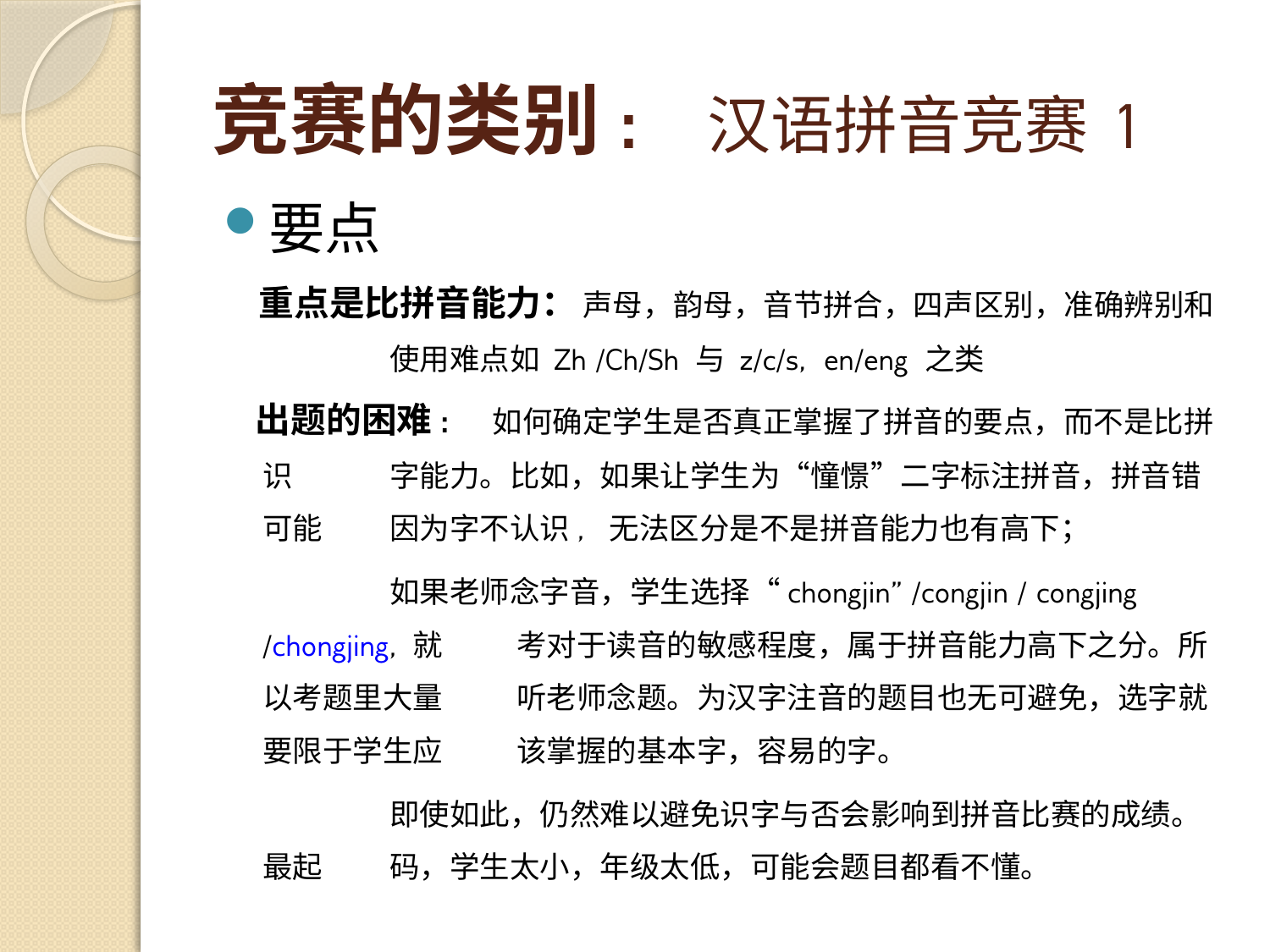

# 竞赛的类别:  汉语拼音竞赛 1
要点
   重点是比拼音能力： 声母，韵母，音节拼合，四声区别，准确辨别和	使用难点如 Zh /Ch/Sh 与 z/c/s,  en/eng 之类
    出题的困难:   如何确定学生是否真正掌握了拼音的要点，而不是比拼识	字能力。比如，如果让学生为“憧憬”二字标注拼音，拼音错可能	因为字不认识,  无法区分是不是拼音能力也有高下；
        	如果老师念字音，学生选择“chongjin” /congjin / congjing /chongjing, 就	考对于读音的敏感程度，属于拼音能力高下之分。所以考题里大量	听老师念题。为汉字注音的题目也无可避免，选字就要限于学生应	该掌握的基本字，容易的字。
        	即使如此，仍然难以避免识字与否会影响到拼音比赛的成绩。最起	码，学生太小，年级太低，可能会题目都看不懂。